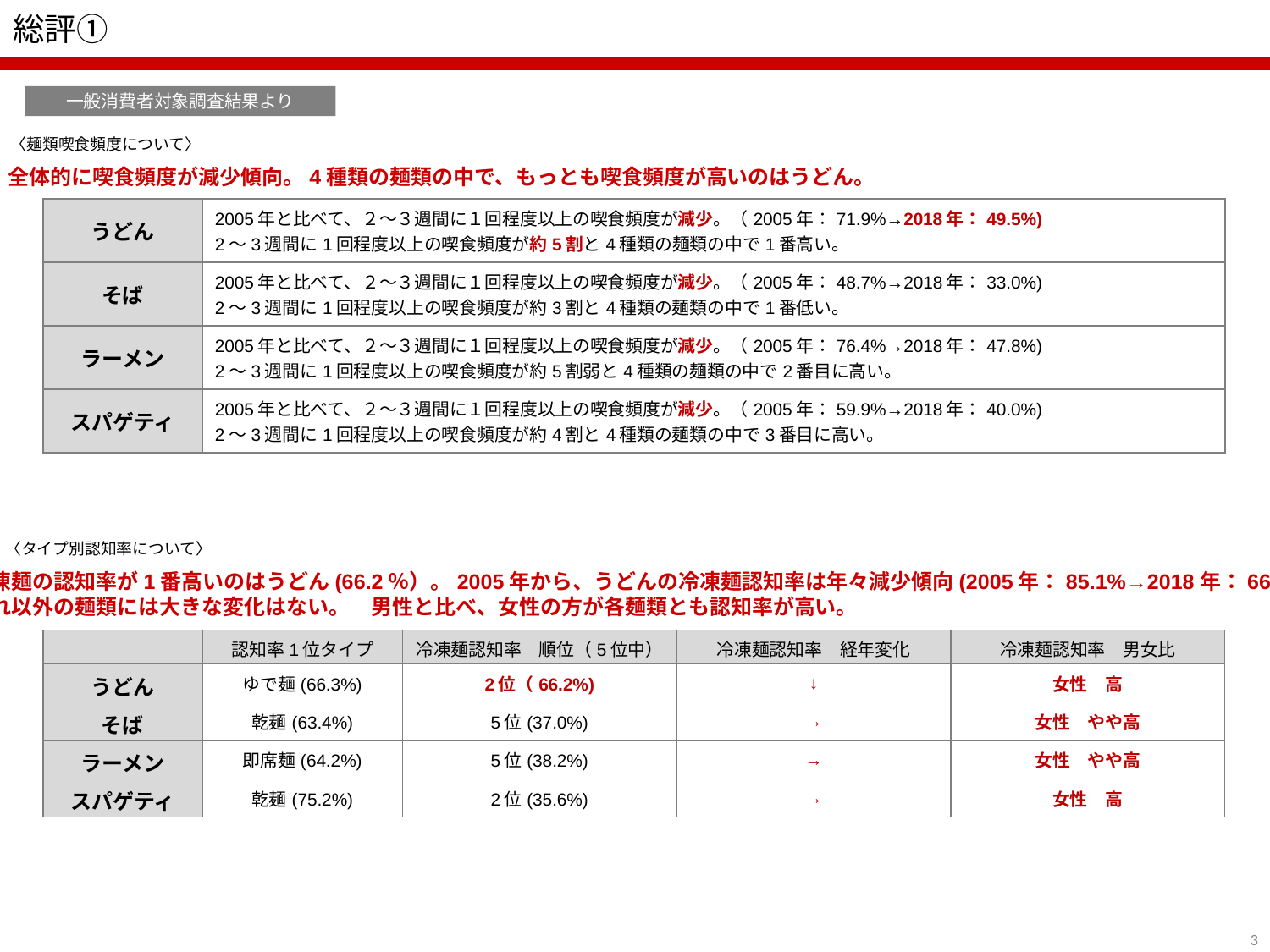

# 総評①
一般消費者対象調査結果より
〈麺類喫食頻度について〉
全体的に喫食頻度が減少傾向。4種類の麺類の中で、もっとも喫食頻度が高いのはうどん。
| うどん | 2005年と比べて、２～３週間に１回程度以上の喫食頻度が減少。（2005年：71.9%→2018年：49.5%) 2～3週間に1回程度以上の喫食頻度が約5割と4種類の麺類の中で1番高い。 |
| --- | --- |
| そば | 2005年と比べて、２～３週間に１回程度以上の喫食頻度が減少。（2005年：48.7%→2018年：33.0%) 2～3週間に1回程度以上の喫食頻度が約3割と4種類の麺類の中で1番低い。 |
| ラーメン | 2005年と比べて、２～３週間に１回程度以上の喫食頻度が減少。（2005年：76.4%→2018年：47.8%) 2～3週間に1回程度以上の喫食頻度が約5割弱と4種類の麺類の中で2番目に高い。 |
| スパゲティ | 2005年と比べて、２～３週間に１回程度以上の喫食頻度が減少。（2005年：59.9%→2018年：40.0%) 2～3週間に1回程度以上の喫食頻度が約4割と4種類の麺類の中で3番目に高い。 |
〈タイプ別認知率について〉
冷凍麺の認知率が1番高いのはうどん(66.2％）。2005年から、うどんの冷凍麺認知率は年々減少傾向(2005年：85.1%→2018年：66.2%)。
それ以外の麺類には大きな変化はない。　男性と比べ、女性の方が各麺類とも認知率が高い。
|  | 認知率1位タイプ | 冷凍麺認知率　順位（5位中） | 冷凍麺認知率　経年変化 | 冷凍麺認知率　男女比 |
| --- | --- | --- | --- | --- |
| うどん | ゆで麺(66.3%) | 2位（66.2%) | ↓ | 女性　高 |
| そば | 乾麺(63.4%) | 5位(37.0%) | → | 女性　やや高 |
| ラーメン | 即席麺(64.2%) | 5位(38.2%) | → | 女性　やや高 |
| スパゲティ | 乾麺(75.2%) | 2位(35.6%) | → | 女性　高 |
3